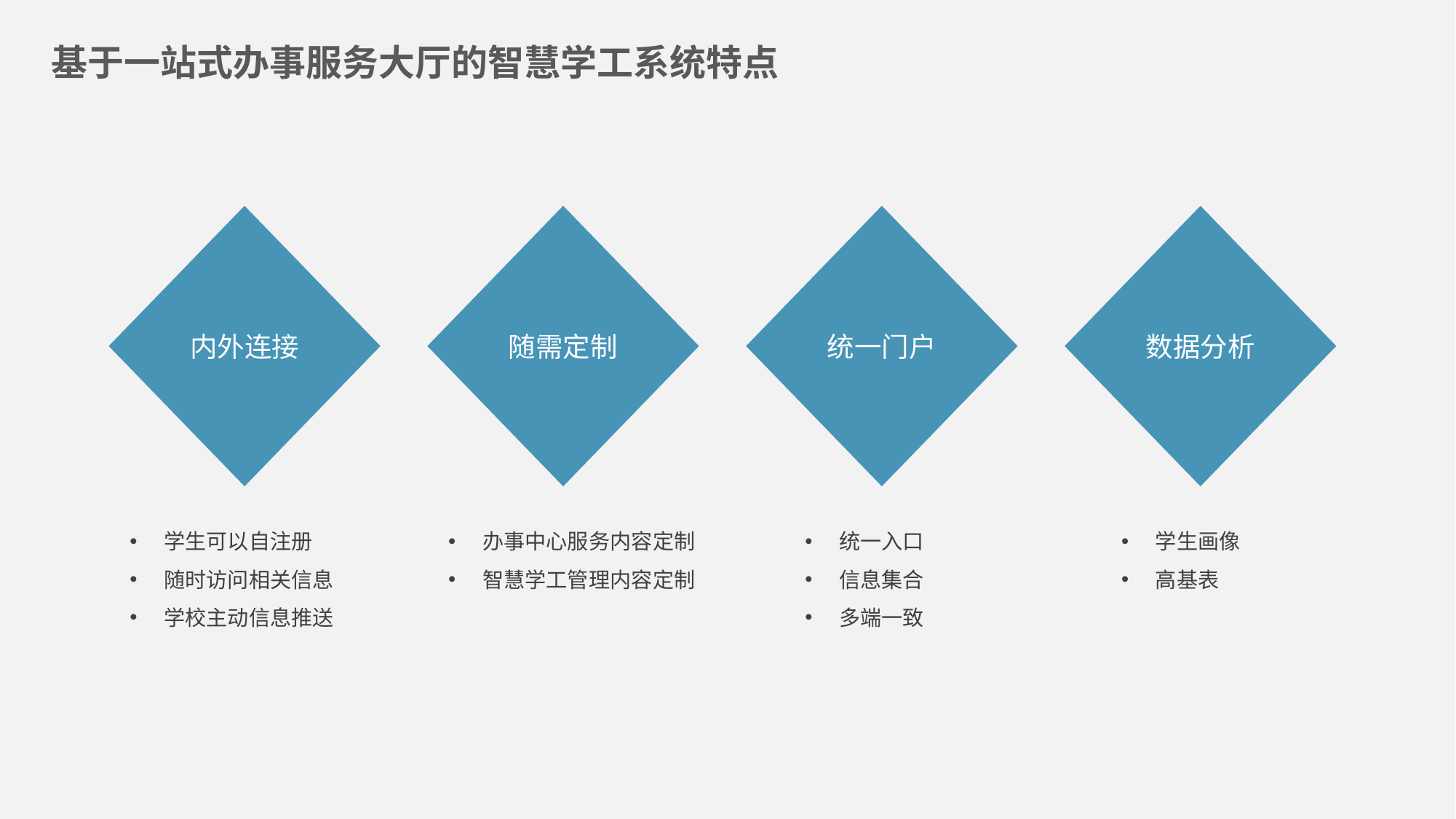

基于一站式办事服务大厅的智慧学工系统特点
内外连接
随需定制
统一门户
数据分析
学生可以自注册
随时访问相关信息
学校主动信息推送
办事中心服务内容定制
智慧学工管理内容定制
统一入口
信息集合
多端一致

学生画像
高基表